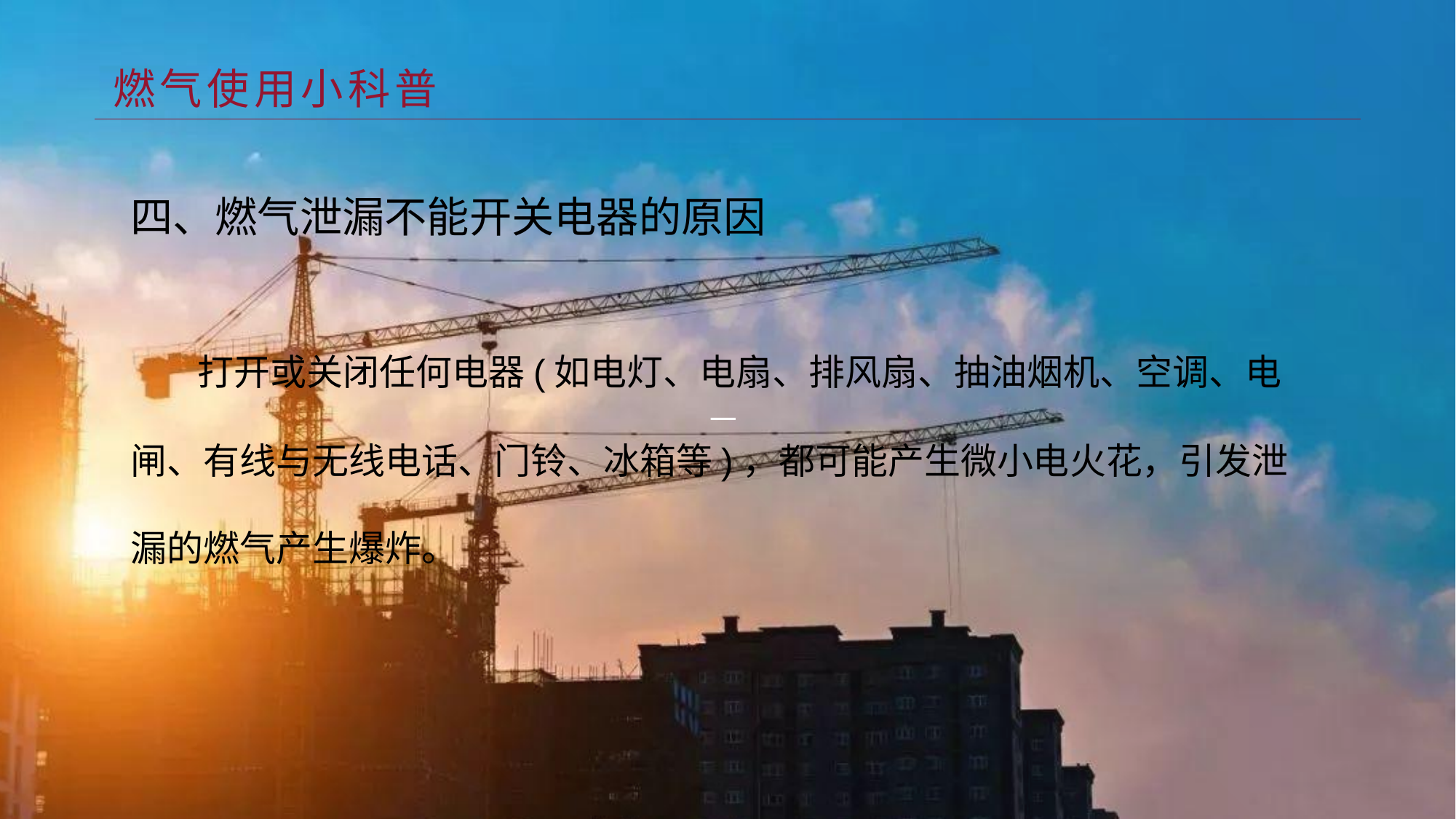

一
燃气使用小科普

四、燃气泄漏不能开关电器的原因

      打开或关闭任何电器(如电灯、电扇、排风扇、抽油烟机、空调、电闸、有线与无线电话、门铃、冰箱等)，都可能产生微小电火花，引发泄漏的燃气产生爆炸。